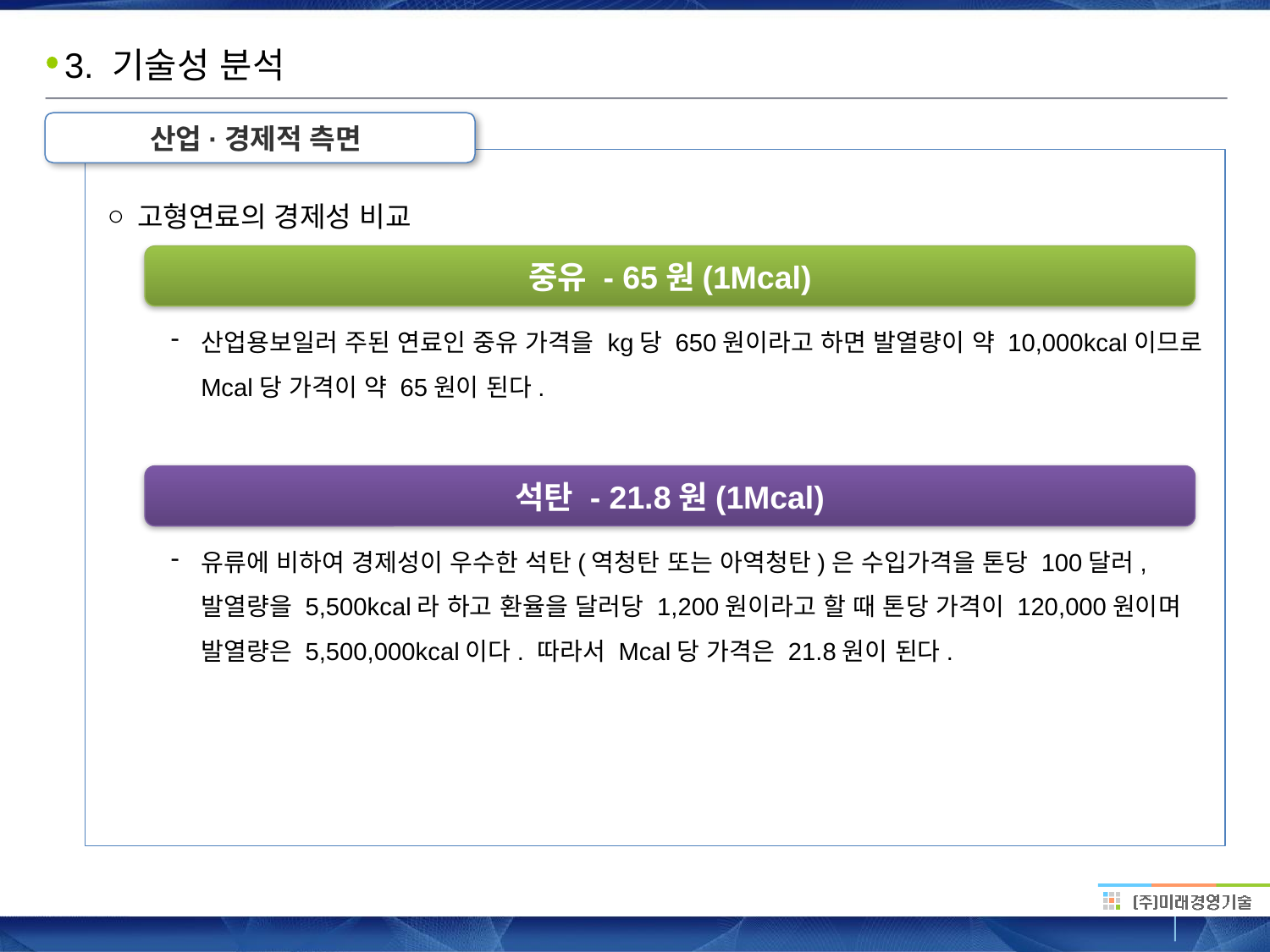

# 3. 기술성 분석
산업·경제적 측면

고형연료의 경제성 비교
중유 - 65원(1Mcal)
산업용보일러 주된 연료인 중유 가격을 kg당 650원이라고 하면 발열량이 약 10,000kcal이므로 Mcal당 가격이 약 65원이 된다.
석탄 - 21.8원(1Mcal)
유류에 비하여 경제성이 우수한 석탄(역청탄 또는 아역청탄)은 수입가격을 톤당 100달러, 발열량을 5,500kcal라 하고 환율을 달러당 1,200원이라고 할 때 톤당 가격이 120,000원이며 발열량은 5,500,000kcal이다. 따라서 Mcal당 가격은 21.8원이 된다.